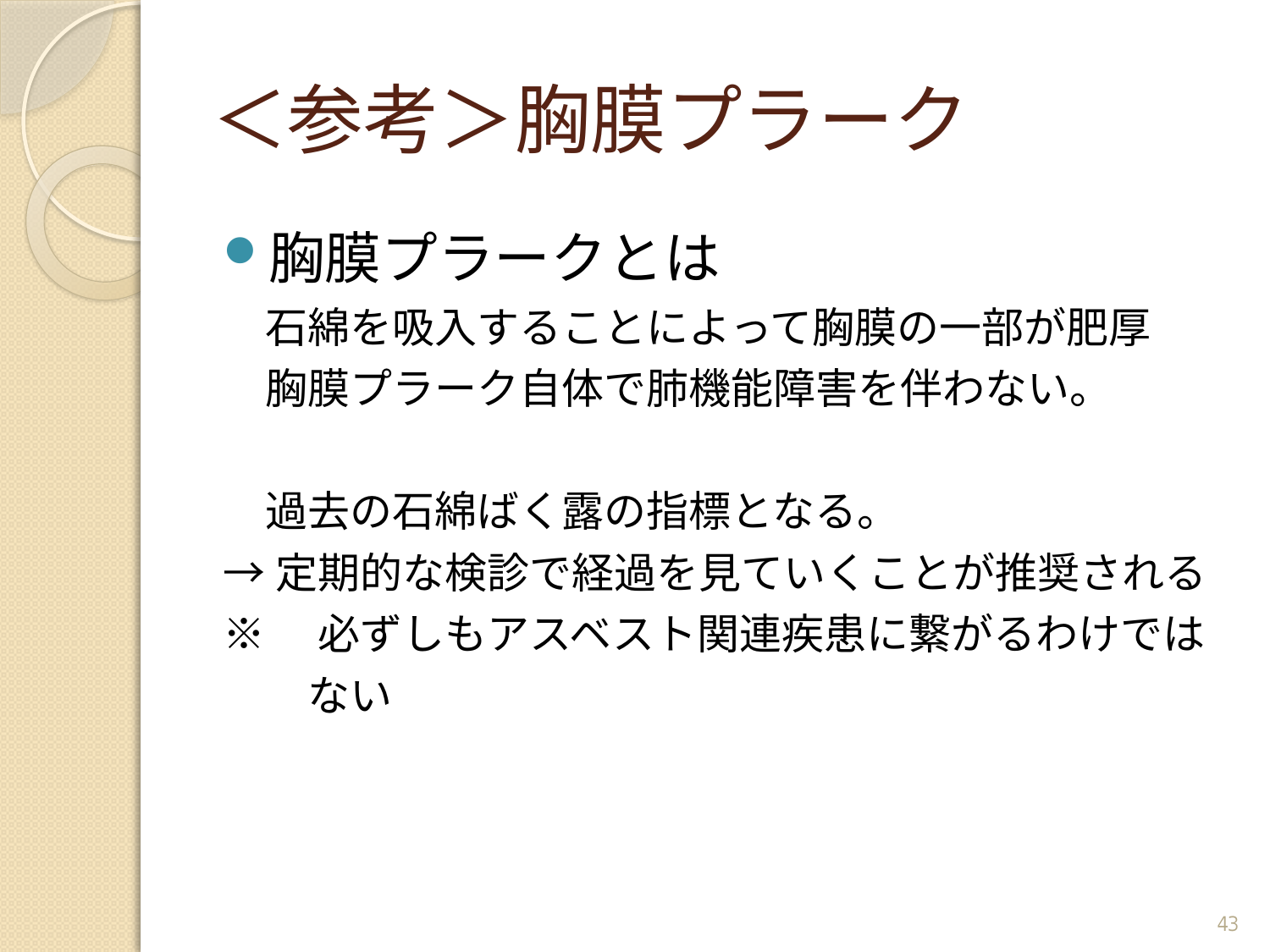

# ＜参考＞胸膜プラーク
胸膜プラークとは
　石綿を吸入することによって胸膜の一部が肥厚
　胸膜プラーク自体で肺機能障害を伴わない。

　過去の石綿ばく露の指標となる。
→定期的な検診で経過を見ていくことが推奨される
※　必ずしもアスベスト関連疾患に繋がるわけでは
　　ない

43